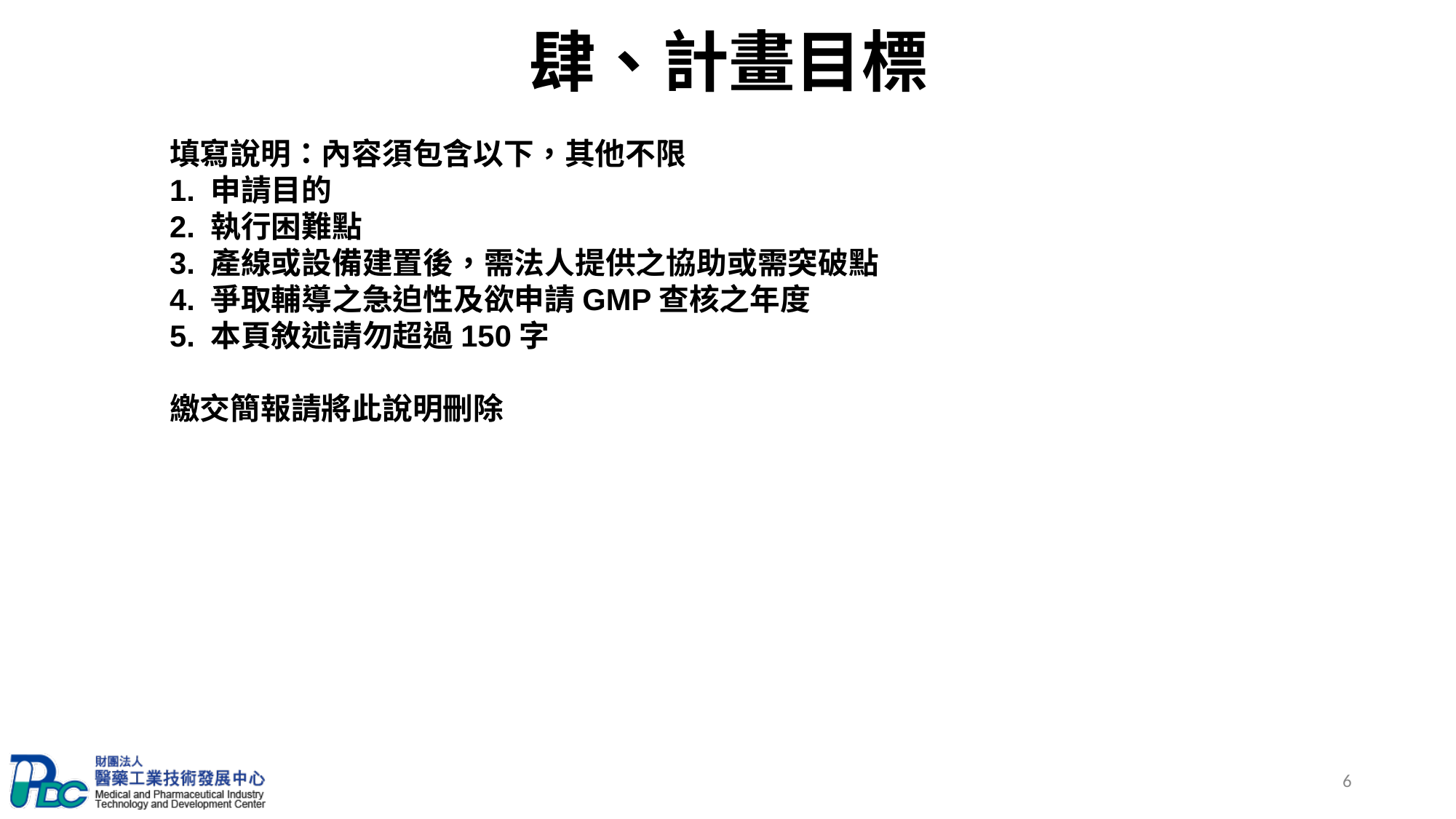

肆、計畫目標
填寫說明：內容須包含以下，其他不限
1. 申請目的
2. 執行困難點
3. 產線或設備建置後，需法人提供之協助或需突破點
4. 爭取輔導之急迫性及欲申請GMP查核之年度
5. 本頁敘述請勿超過150字

繳交簡報請將此說明刪除

6